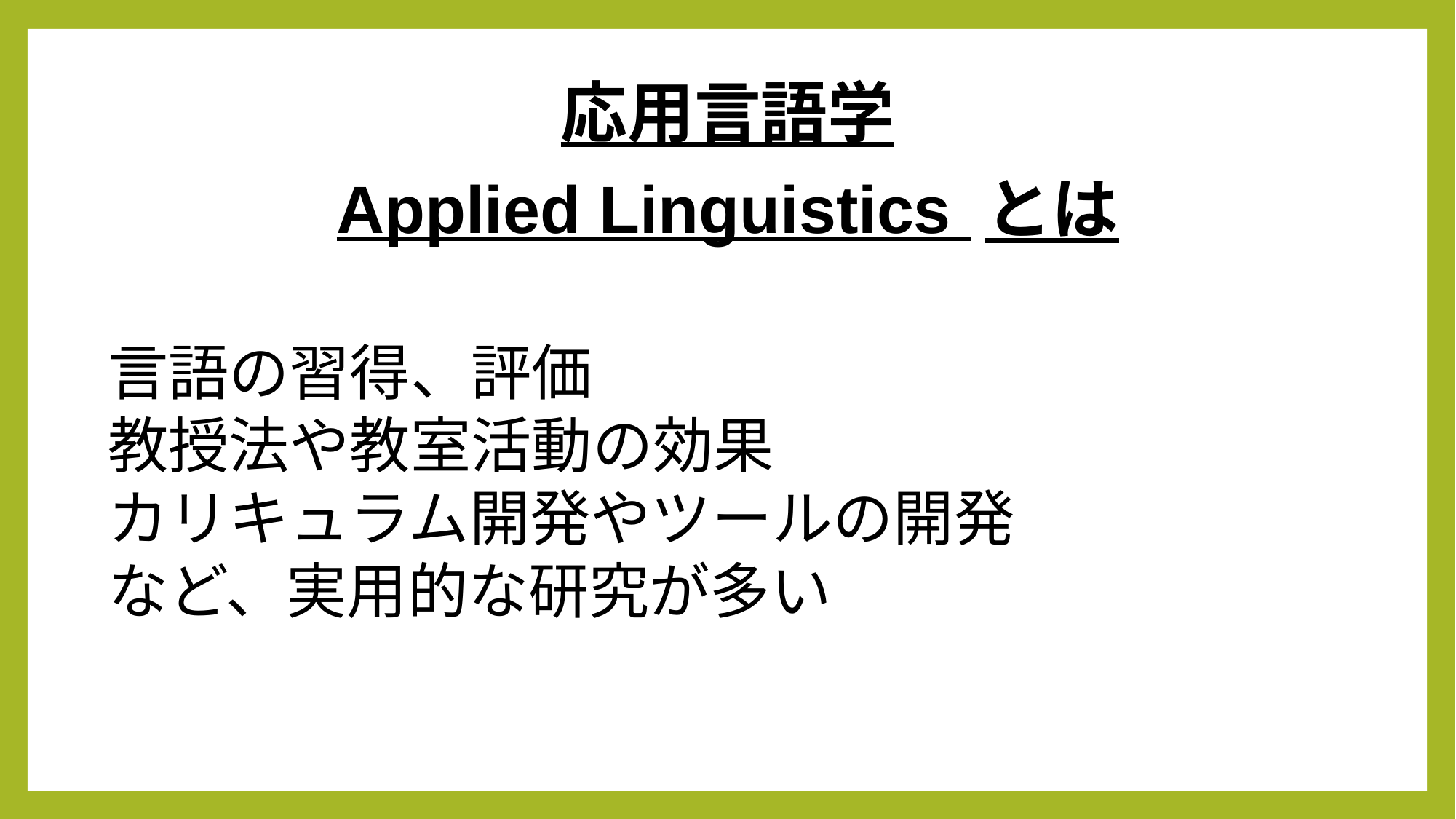

応用言語学
Applied Linguistics とは
言語の習得、評価
教授法や教室活動の効果
カリキュラム開発やツールの開発
など、実用的な研究が多い